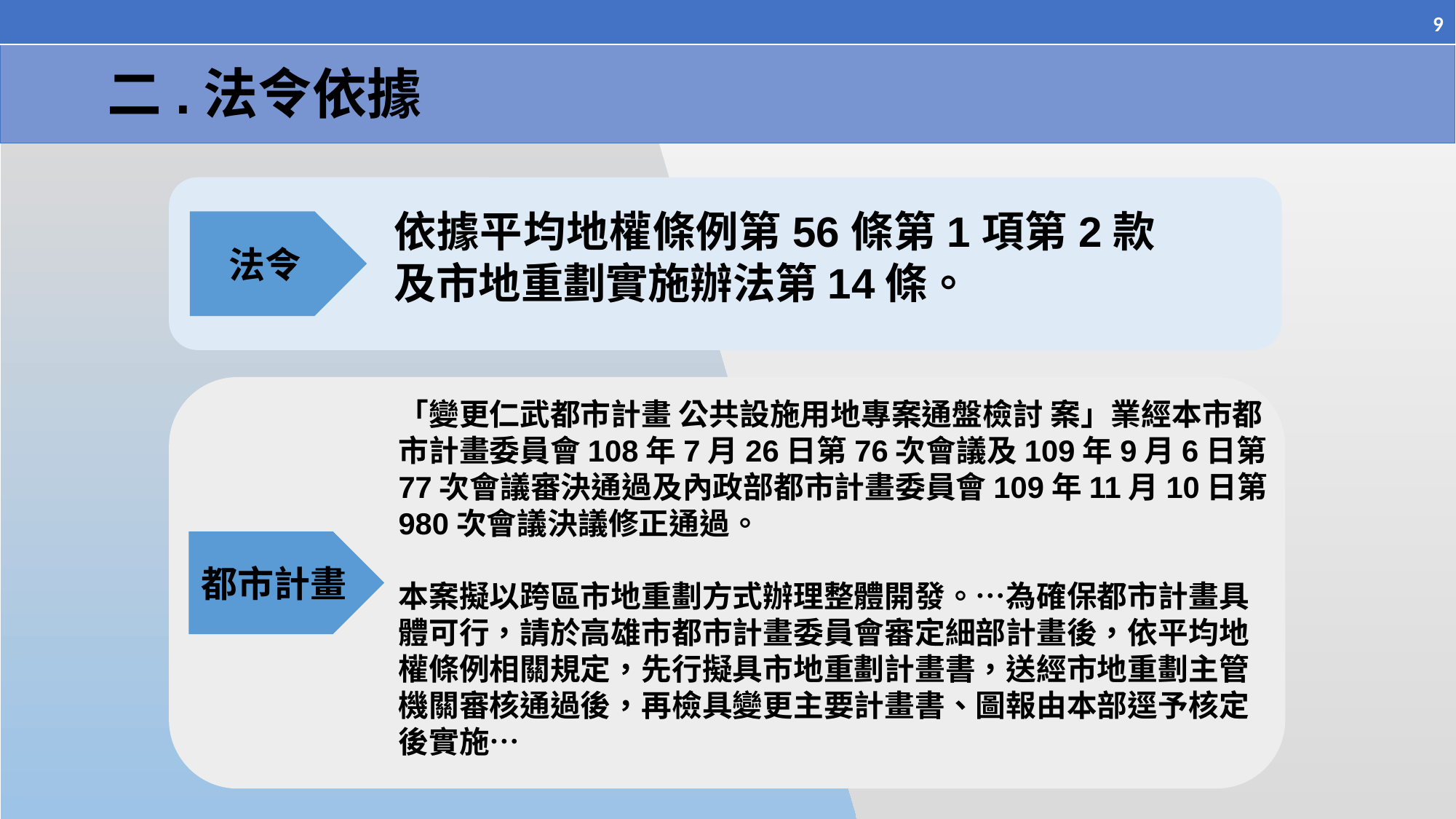

9
二.法令依據

依據平均地權條例第56條第1項第2款及市地重劃實施辦法第14條。
法令

「變更仁武都市計畫 公共設施用地專案通盤檢討 案」業經本市都市計畫委員會108年7月26日第76次會議及109年9月6日第77次會議審決通過及內政部都市計畫委員會109年11月10日第980次會議決議修正通過。

本案擬以跨區市地重劃方式辦理整體開發。…為確保都市計畫具體可行，請於高雄市都市計畫委員會審定細部計畫後，依平均地權條例相關規定，先行擬具市地重劃計畫書，送經市地重劃主管機關審核通過後，再檢具變更主要計畫書、圖報由本部逕予核定後實施…
都市計畫